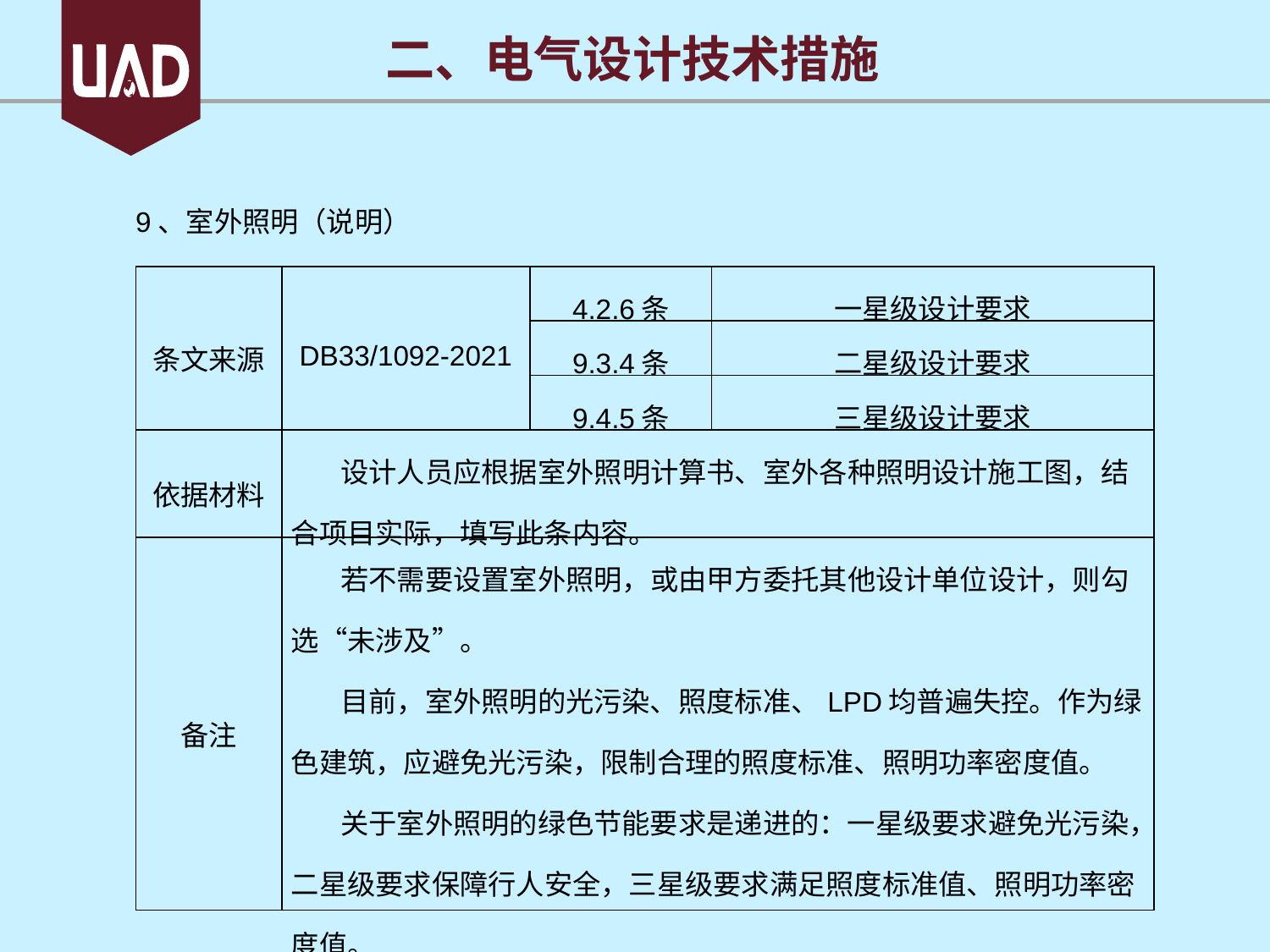

二、电气设计技术措施
9、室外照明（说明）
| 条文来源 | DB33/1092-2021 | 4.2.6条 | 一星级设计要求 |
| --- | --- | --- | --- |
|  |  | 9.3.4条 | 二星级设计要求 |
|  |  | 9.4.5条 | 三星级设计要求 |
| 依据材料 | 设计人员应根据室外照明计算书、室外各种照明设计施工图，结合项目实际，填写此条内容。 |  |  |
| 备注 | 若不需要设置室外照明，或由甲方委托其他设计单位设计，则勾选“未涉及”。 目前，室外照明的光污染、照度标准、LPD均普遍失控。作为绿色建筑，应避免光污染，限制合理的照度标准、照明功率密度值。 关于室外照明的绿色节能要求是递进的：一星级要求避免光污染，二星级要求保障行人安全，三星级要求满足照度标准值、照明功率密度值。 |  |  |